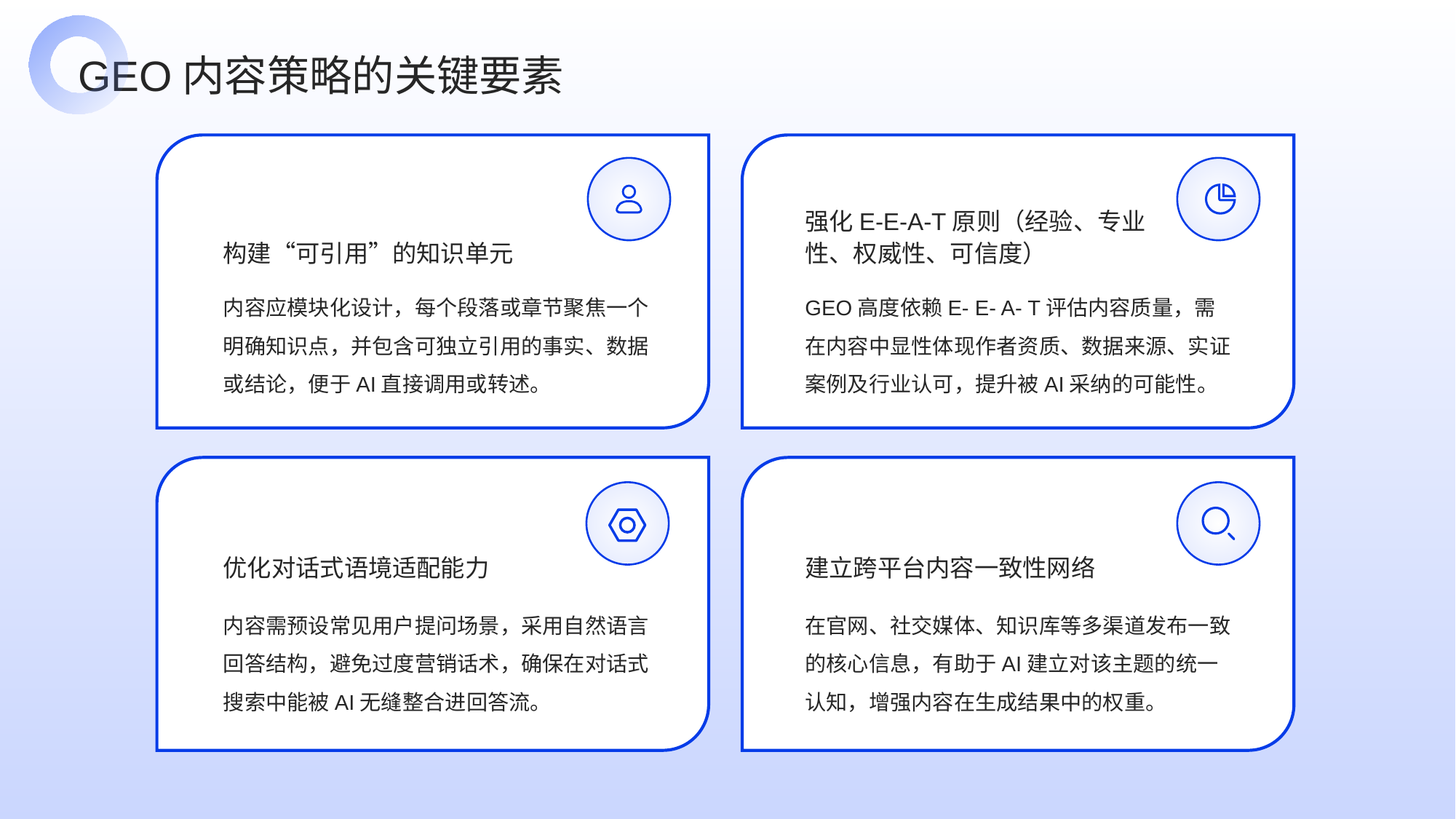

GEO内容策略的关键要素

强化E-E-A-T原则（经验、专业性、权威性、可信度）
构建“可引用”的知识单元

内容应模块化设计，每个段落或章节聚焦一个明确知识点，并包含可独立引用的事实、数据或结论，便于AI直接调用或转述。
GEO高度依赖E- E- A- T评估内容质量，需在内容中显性体现作者资质、数据来源、实证案例及行业认可，提升被AI采纳的可能性。

优化对话式语境适配能力
建立跨平台内容一致性网络

内容需预设常见用户提问场景，采用自然语言回答结构，避免过度营销话术，确保在对话式搜索中能被AI无缝整合进回答流。
在官网、社交媒体、知识库等多渠道发布一致的核心信息，有助于AI建立对该主题的统一认知，增强内容在生成结果中的权重。